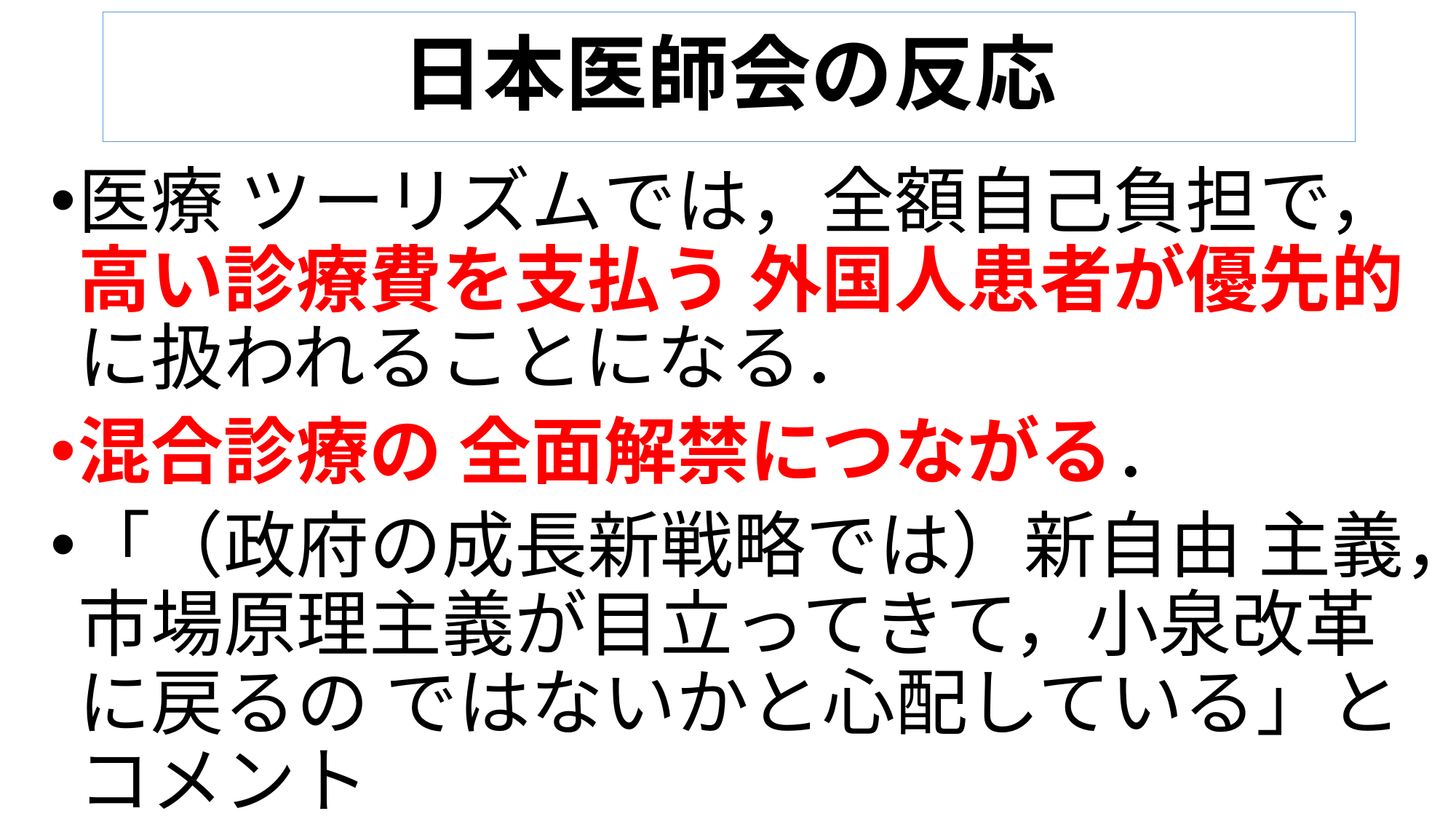

# 日本医師会の反応
医療 ツーリズムでは，全額自己負担で，高い診療費を支払う 外国人患者が優先的に扱われることになる．
混合診療の 全面解禁につながる．
「（政府の成長新戦略では）新自由 主義，市場原理主義が目立ってきて，小泉改革に戻るの ではないかと心配している」とコメント